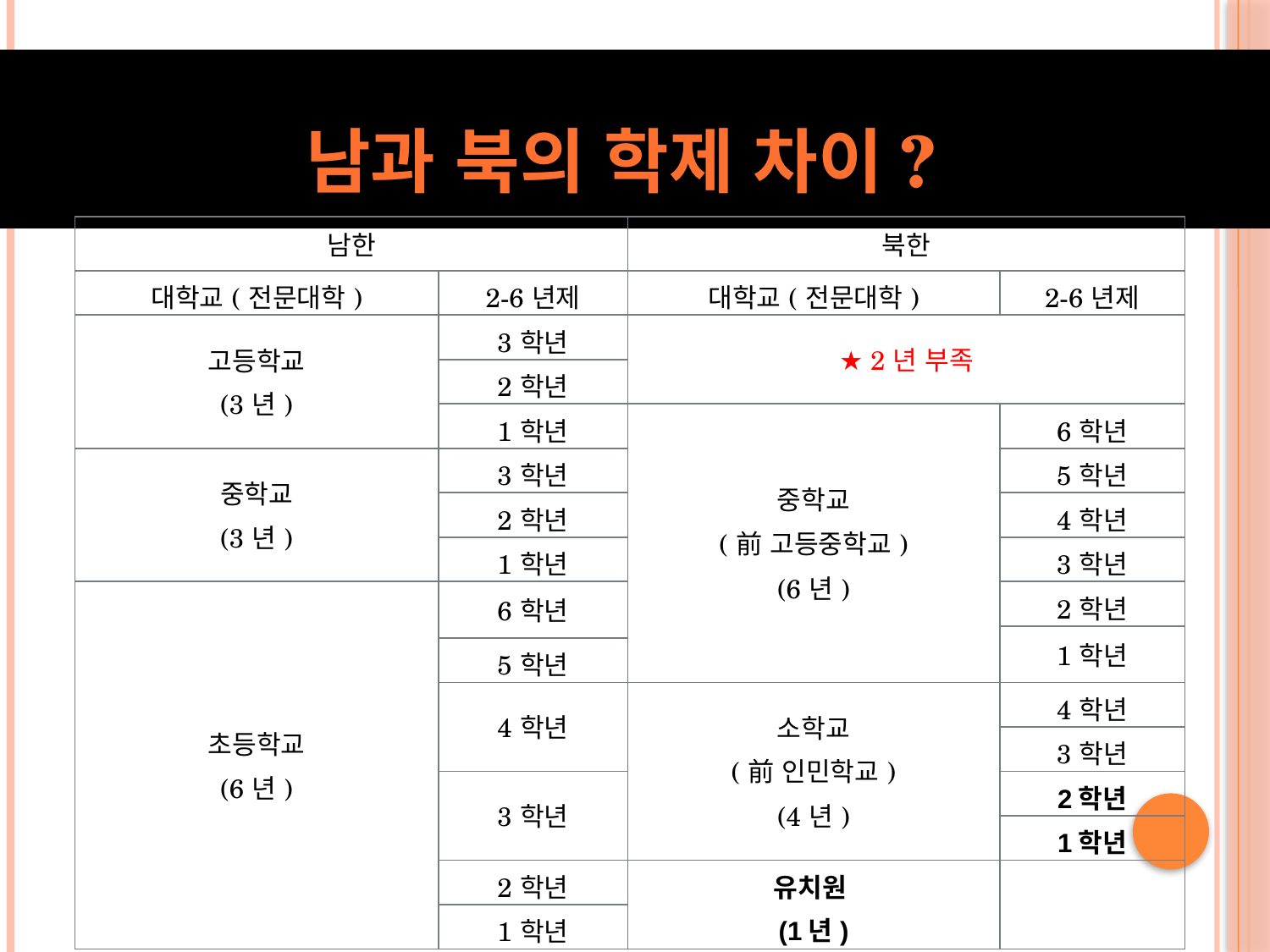

남과 북의 학제 차이?
| 남한 |  | 북한 |  |
| --- | --- | --- | --- |
| 대학교(전문대학) | 2-6년제 | 대학교(전문대학) | 2-6년제 |
| 고등학교 (3년) | 3학년 | ★ 2년 부족 |  |
|  | 2학년 |  |  |
|  | 1학년 | 중학교 (前 고등중학교) (6년) | 6학년 |
| 중학교 (3년) | 3학년 |  | 5학년 |
|  | 2학년 |  | 4학년 |
|  | 1학년 |  | 3학년 |
| 초등학교 (6년) | 6학년 |  | 2학년 |
|  |  |  | 1학년 |
|  | 5학년 |  |  |
|  | 4학년 | 소학교 (前 인민학교) (4년) | 4학년 |
|  |  |  | 3학년 |
|  | 3학년 |  | 2학년 |
|  |  |  | 1학년 |
|  | 2학년 | 유치원 (1년) |  |
|  | 1학년 |  |  |